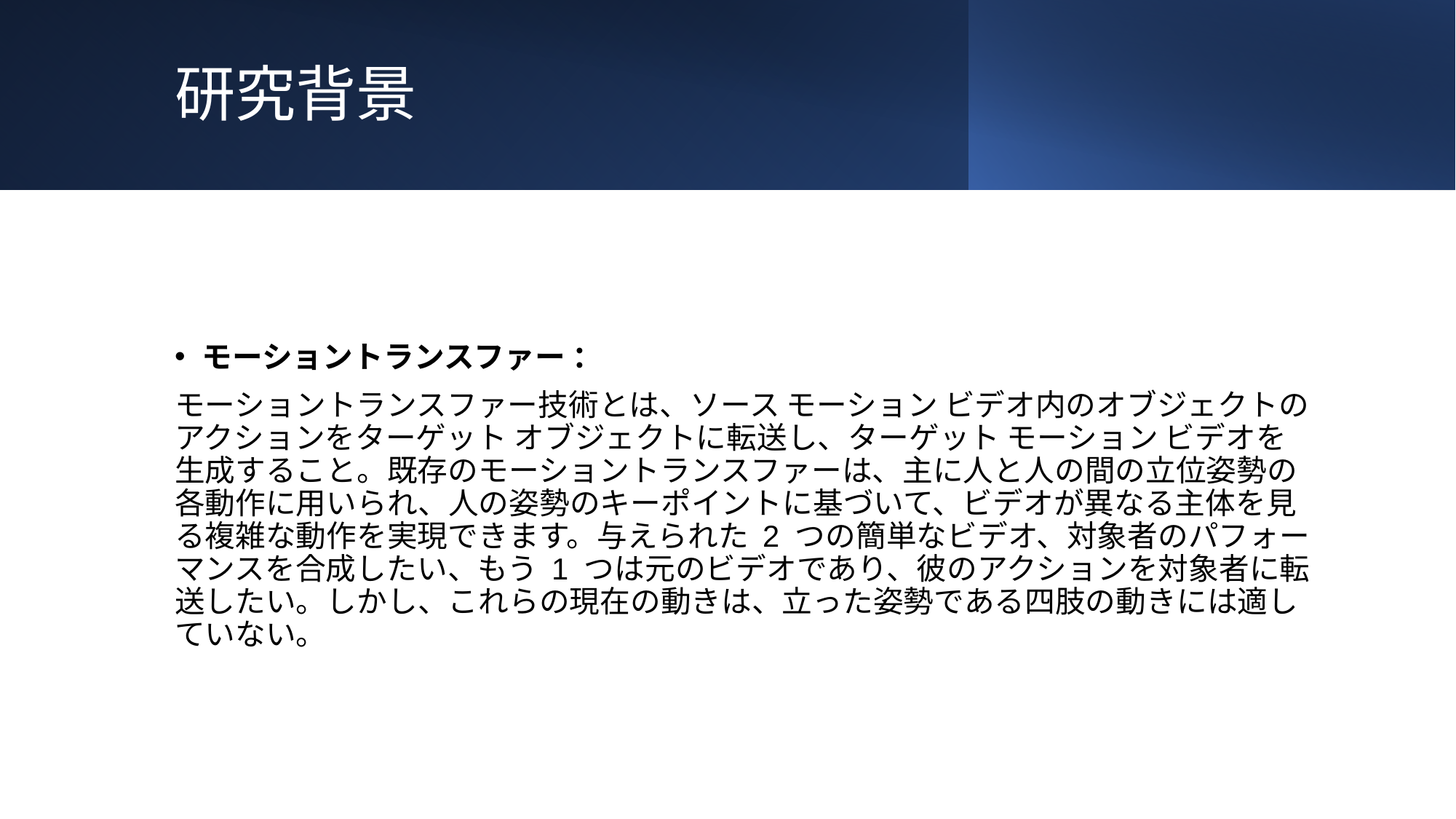

# 研究背景
モーショントランスファー ：
モーショントランスファー技術とは、ソース モーション ビデオ内のオブジェクトのアクションをターゲット オブジェクトに転送し、ターゲット モーション ビデオを生成すること。既存のモーショントランスファーは、主に人と人の間の立位姿勢の各動作に用いられ、人の姿勢のキーポイントに基づいて、ビデオが異なる主体を見る複雑な動作を実現できます。与えられた 2 つの簡単なビデオ、対象者のパフォーマンスを合成したい、もう 1 つは元のビデオであり、彼のアクションを対象者に転送したい。しかし、これらの現在の動きは、立った姿勢である四肢の動きには適していない。